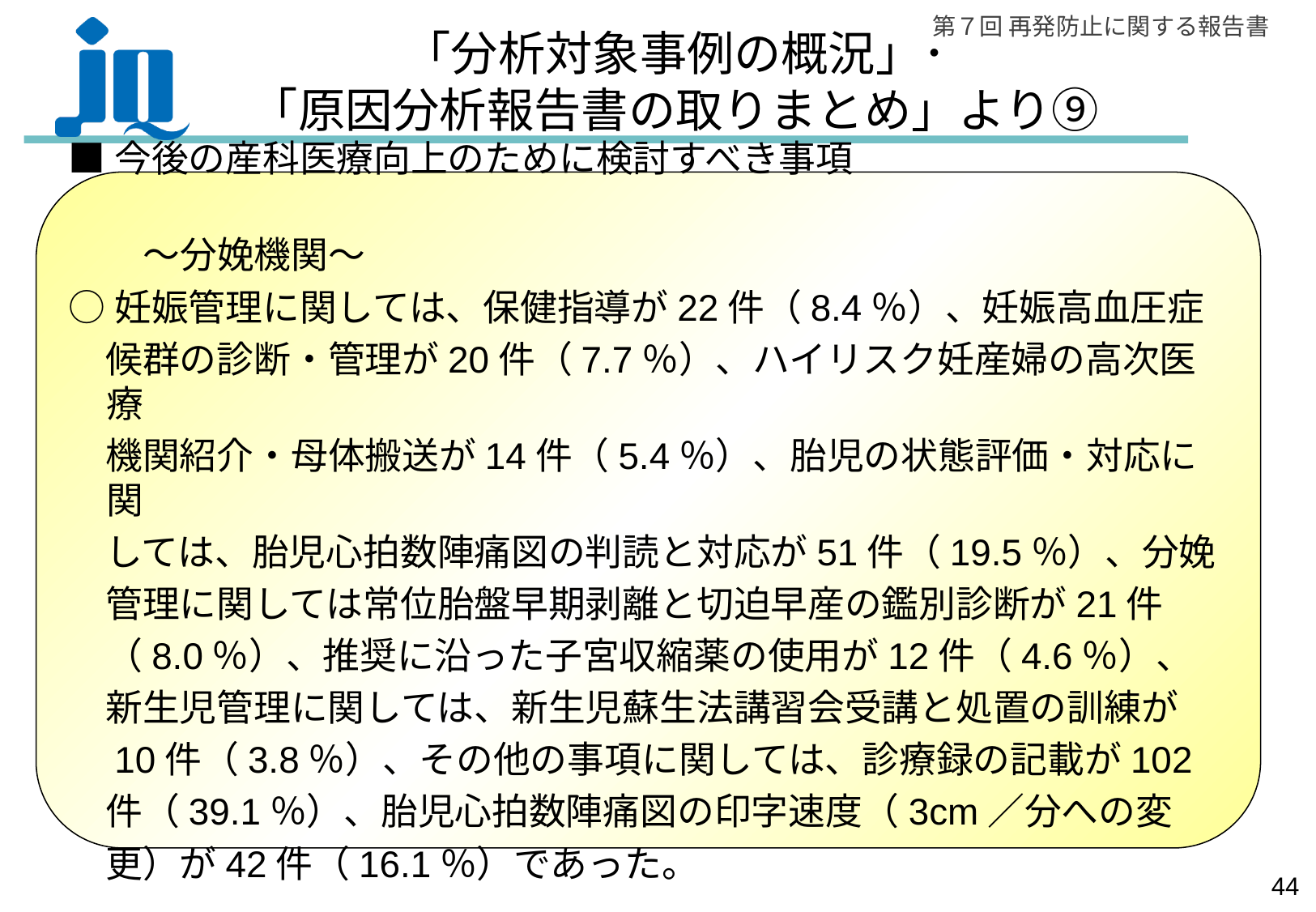

# 「分析対象事例の概況」･ 「原因分析報告書の取りまとめ」より⑨
■今後の産科医療向上のために検討すべき事項
　　　　　　　　　　　　　　　　　　　　　　　　　　　　　　　　～分娩機関～
○妊娠管理に関しては、保健指導が22件（8.4％）、妊娠高血圧症
　候群の診断・管理が20件（7.7％）、ハイリスク妊産婦の高次医療
　機関紹介・母体搬送が14件（5.4％）、胎児の状態評価・対応に関
　しては、胎児心拍数陣痛図の判読と対応が51件（19.5％）、分娩
　管理に関しては常位胎盤早期剥離と切迫早産の鑑別診断が21件
　（8.0％）、推奨に沿った子宮収縮薬の使用が12件（4.6％）、
　新生児管理に関しては、新生児蘇生法講習会受講と処置の訓練が
　10件（3.8％）、その他の事項に関しては、診療録の記載が102
　件（39.1％）、胎児心拍数陣痛図の印字速度（3cm／分への変
　更）が42件（16.1％）であった。
44